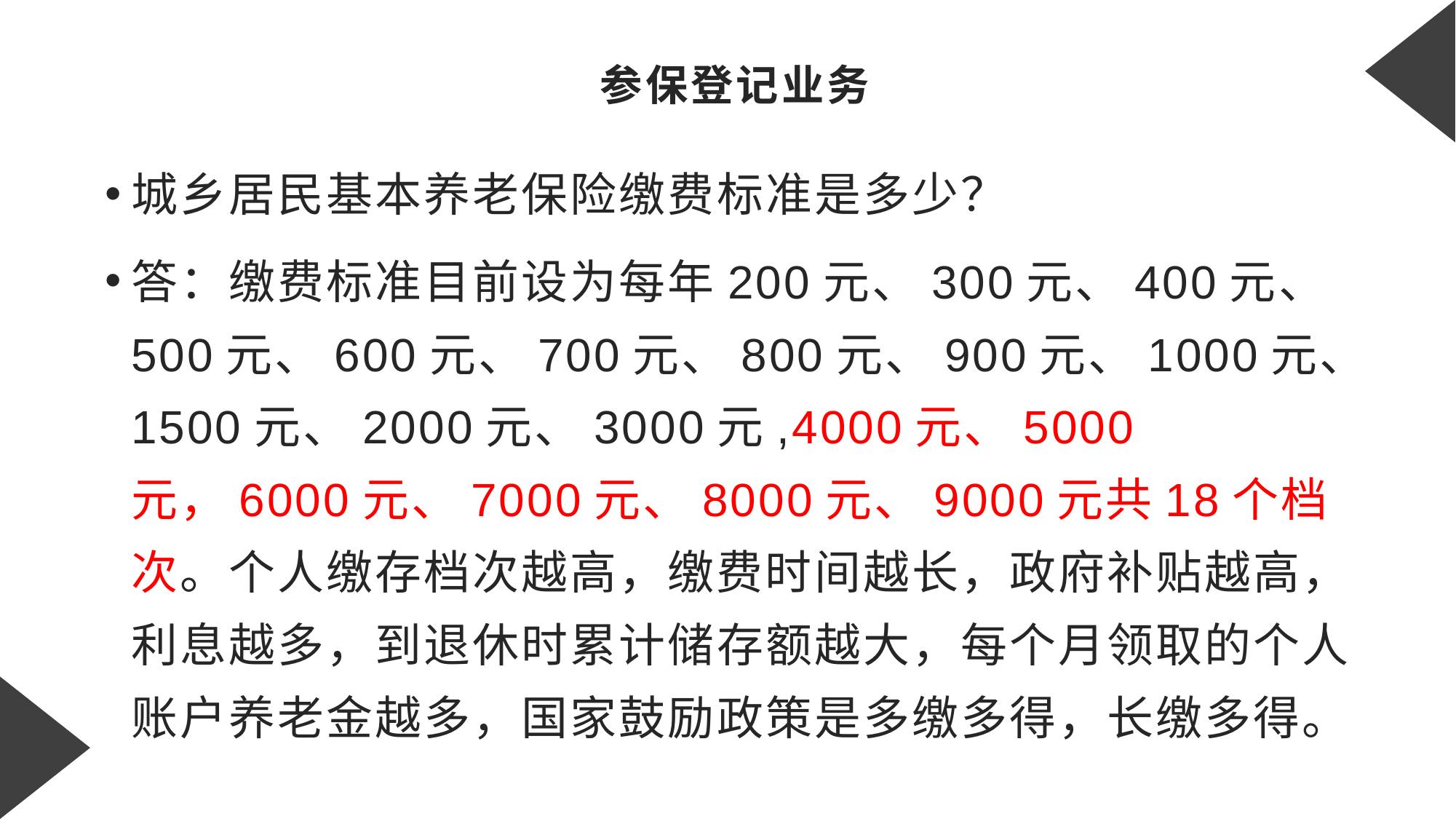

# 参保登记业务
城乡居民基本养老保险缴费标准是多少？
答：缴费标准目前设为每年200元、300元、400元、500元、600元、700元、800元、900元、1000元、1500元、2000元、3000元,4000元、5000元，6000元、7000元、8000元、9000元共18个档次。个人缴存档次越高，缴费时间越长，政府补贴越高，利息越多，到退休时累计储存额越大，每个月领取的个人账户养老金越多，国家鼓励政策是多缴多得，长缴多得。